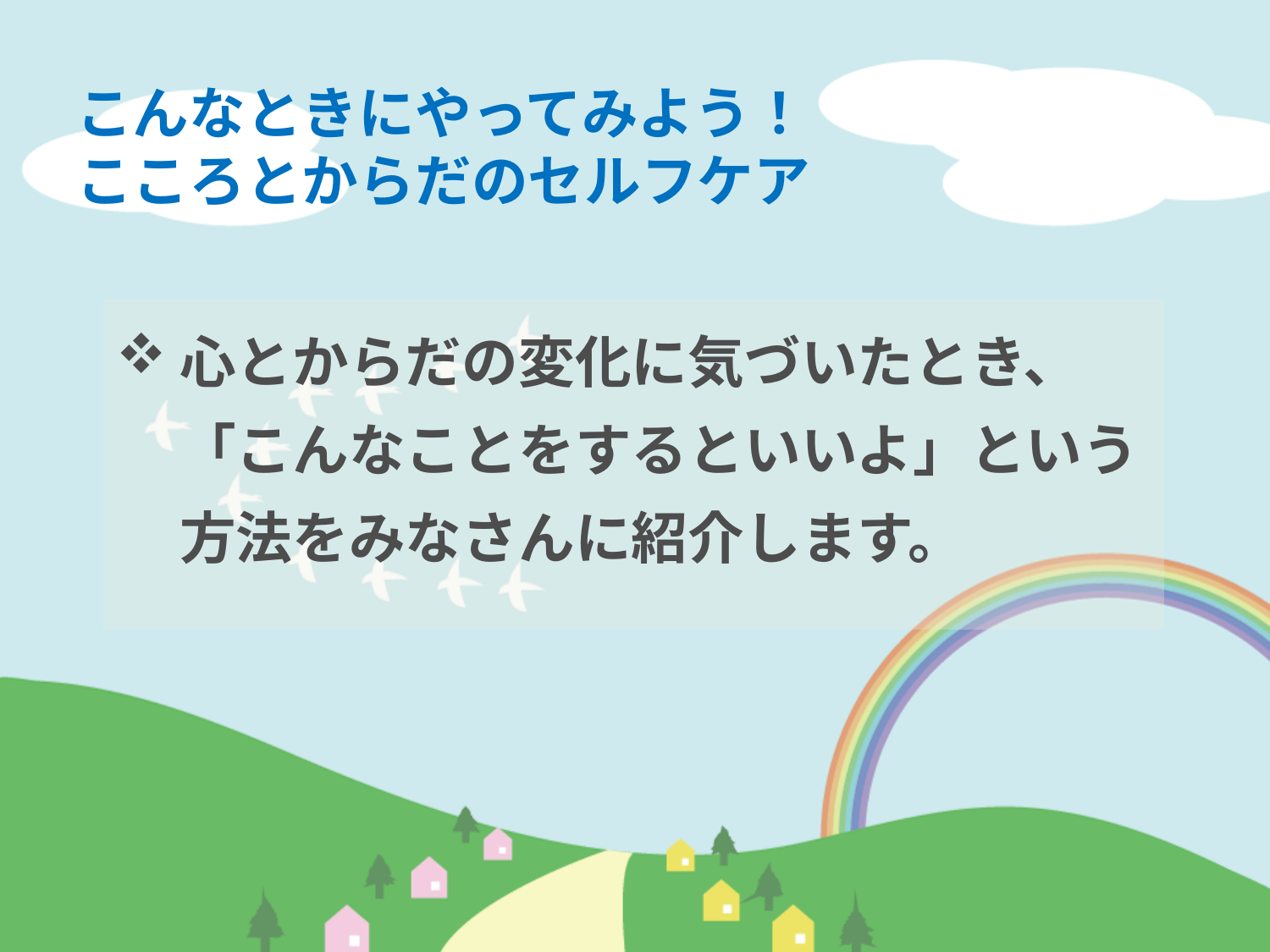

# こんなときにやってみよう！ こころとからだのセルフケア
心とからだの変化に気づいたとき、「こんなことをするといいよ」という方法をみなさんに紹介します。